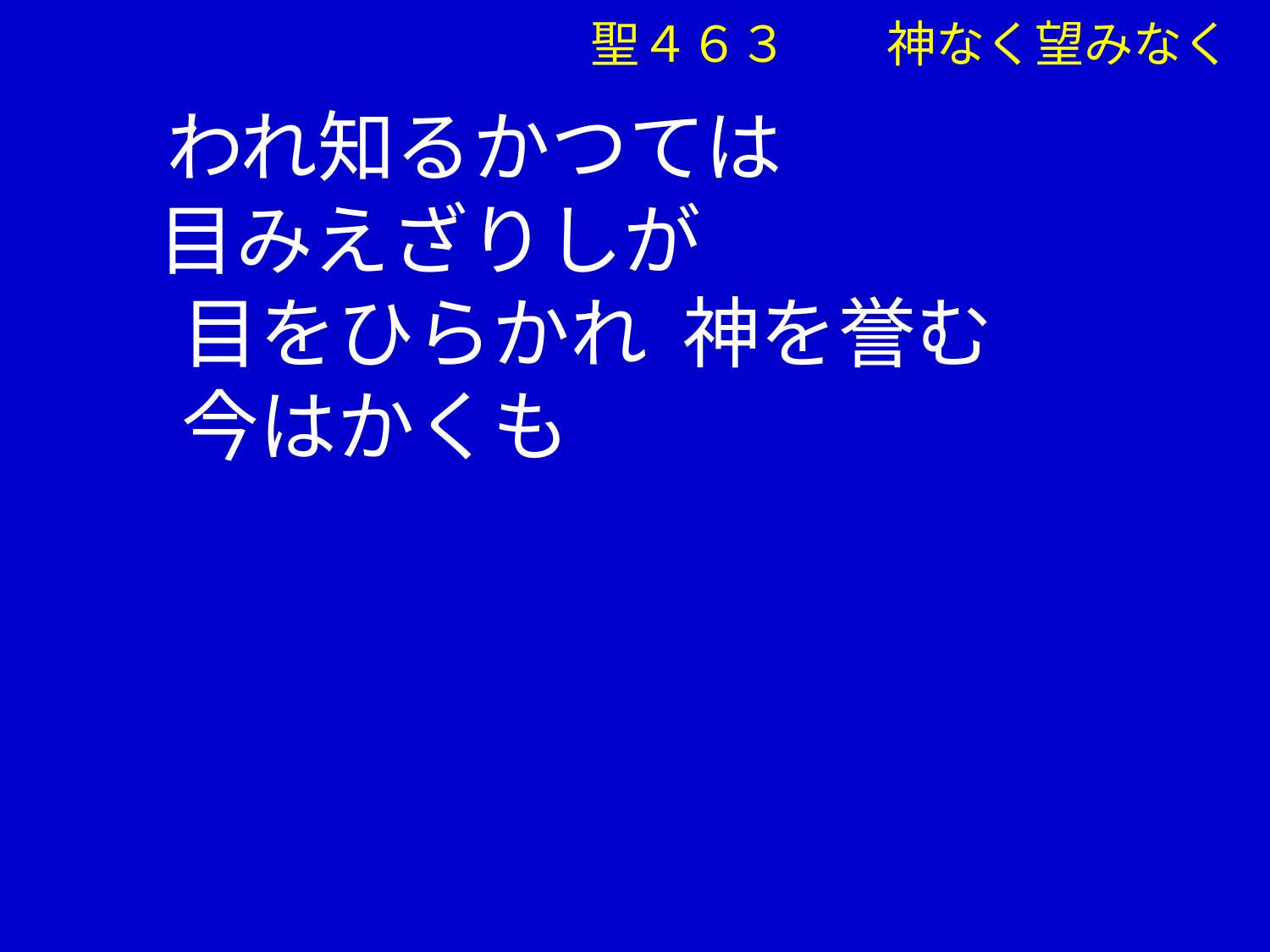

聖４６３　　神なく望みなく
　われ知るかつては
  目みえざりしが
　目をひらかれ  神を誉む
　今はかくも